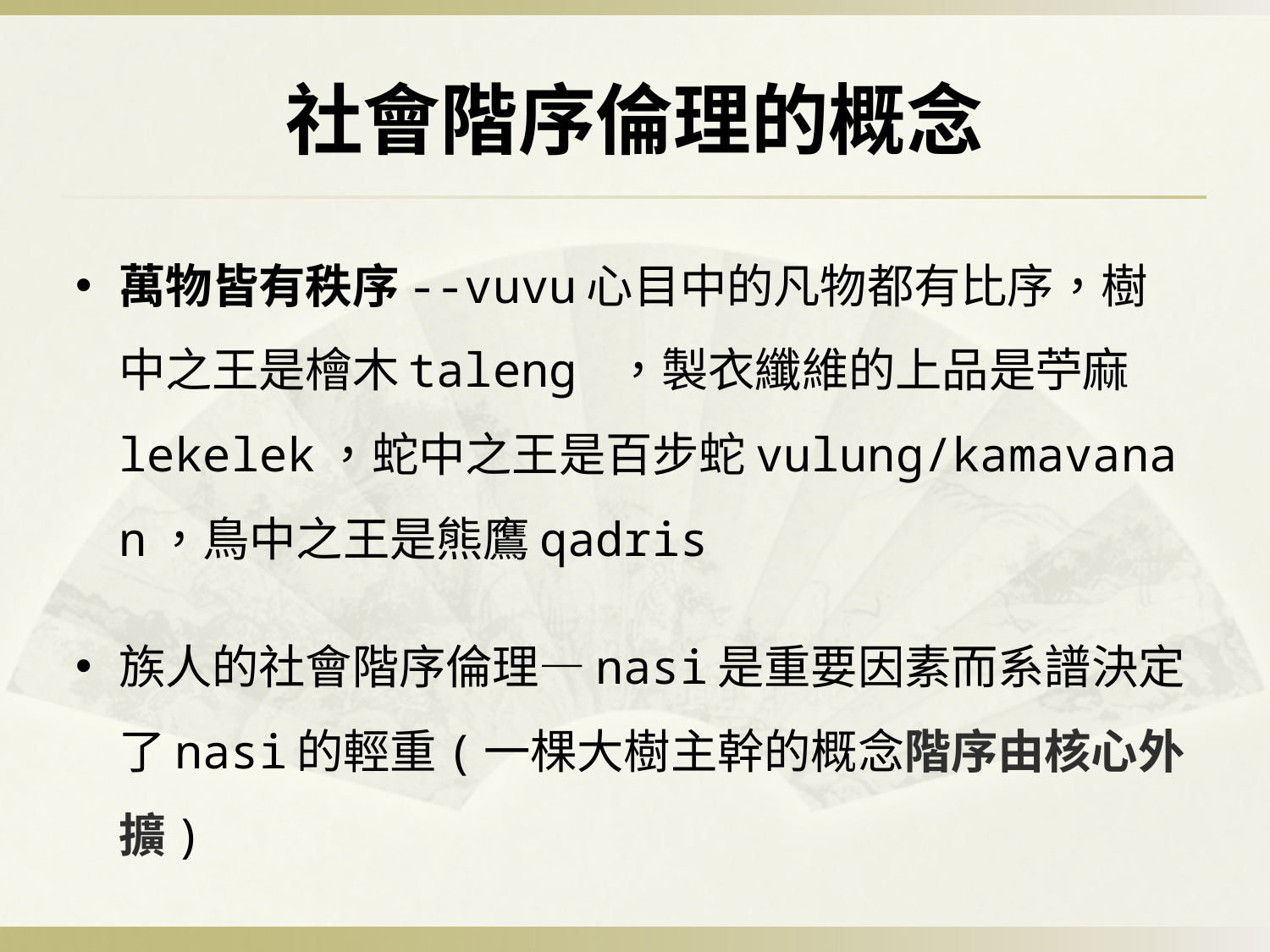

# 社會階序倫理的概念
萬物皆有秩序--vuvu心目中的凡物都有比序，樹中之王是檜木taleng ，製衣纖維的上品是苧麻lekelek，蛇中之王是百步蛇vulung/kamavanan，鳥中之王是熊鷹qadris
族人的社會階序倫理—nasi是重要因素而系譜決定了nasi的輕重(一棵大樹主幹的概念階序由核心外擴)